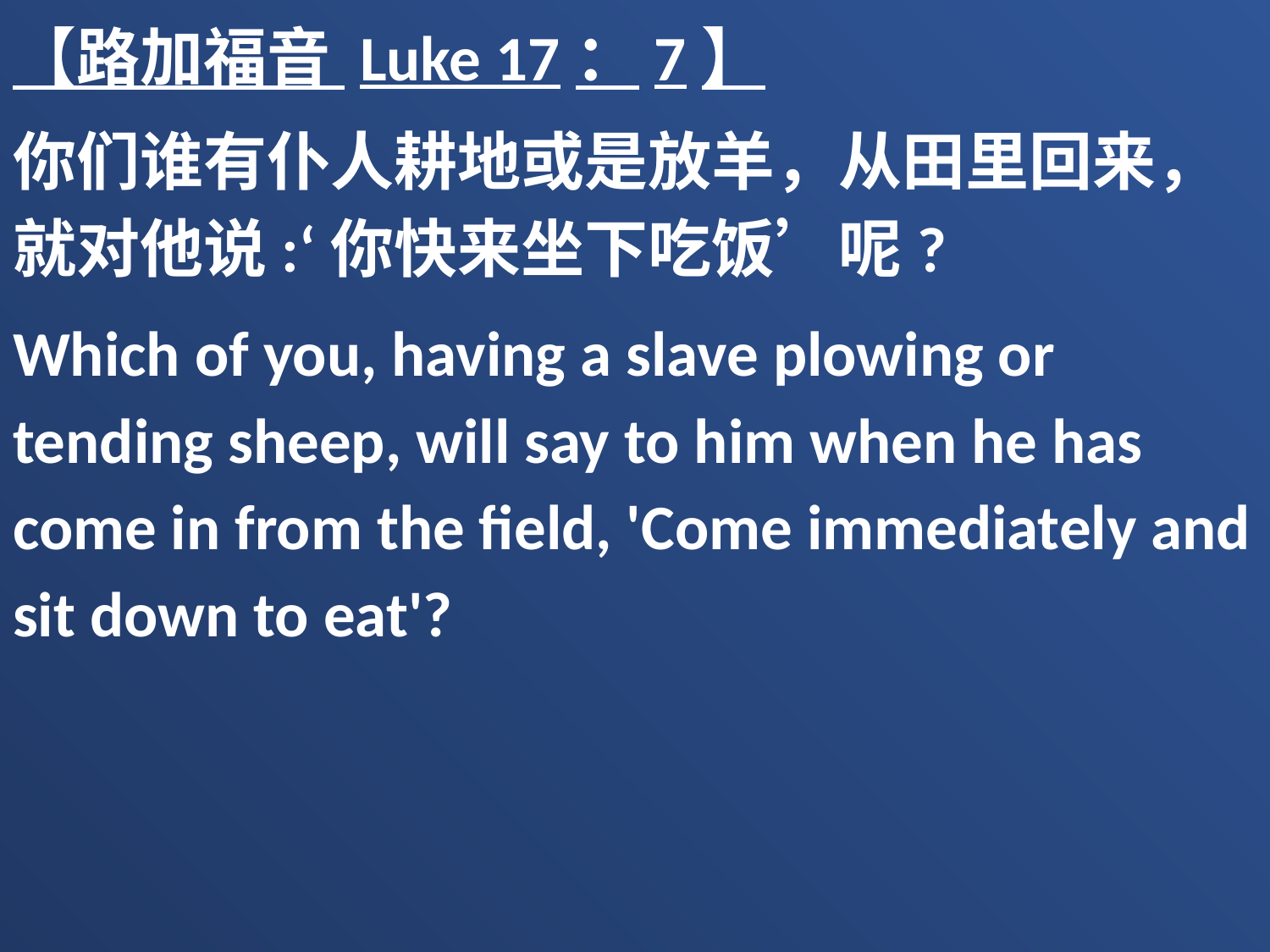

【路加福音 Luke 17：7】
你们谁有仆人耕地或是放羊，从田里回来，就对他说:‘你快来坐下吃饭’呢?
Which of you, having a slave plowing or tending sheep, will say to him when he has come in from the field, 'Come immediately and sit down to eat'?